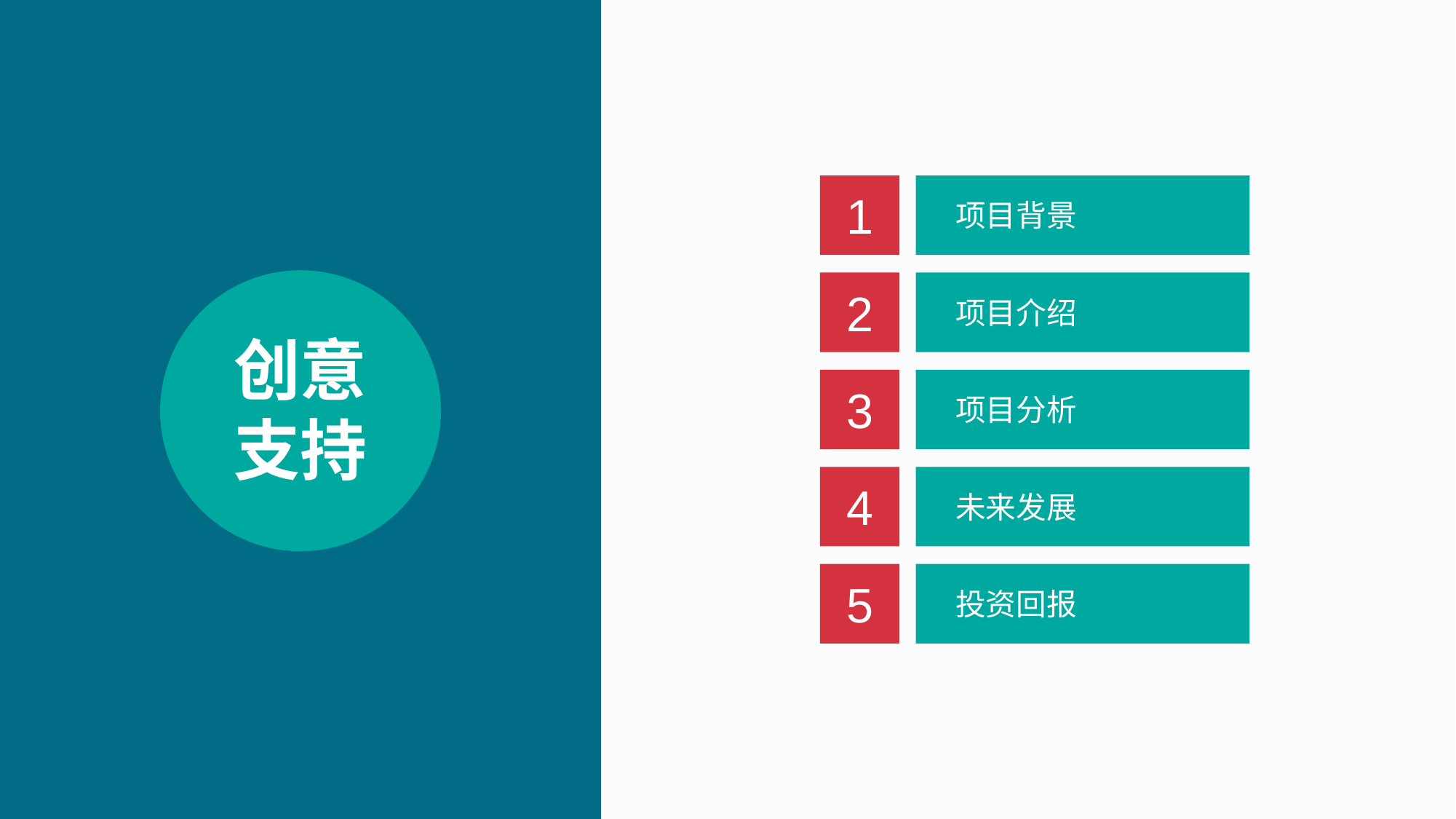

1
项目背景

2
项目介绍

3
项目分析

4
未来发展

5
投资回报

创意
支持